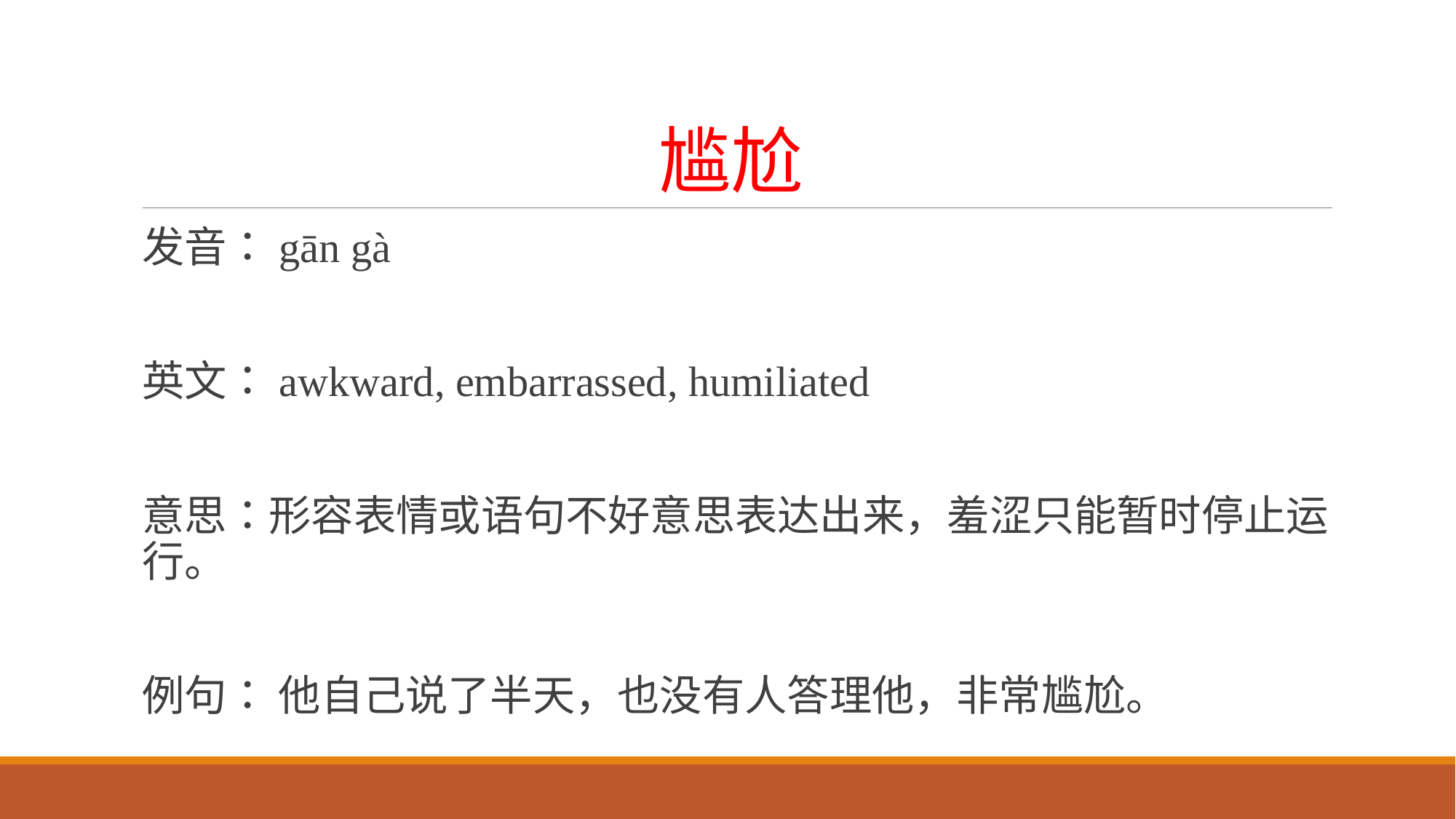

# 尴尬
发音：gān gà

英文：awkward, embarrassed, humiliated

意思：形容表情或语句不好意思表达出来，羞涩只能暂时停止运行。

例句： 他自己说了半天，也没有人答理他，非常尴尬。